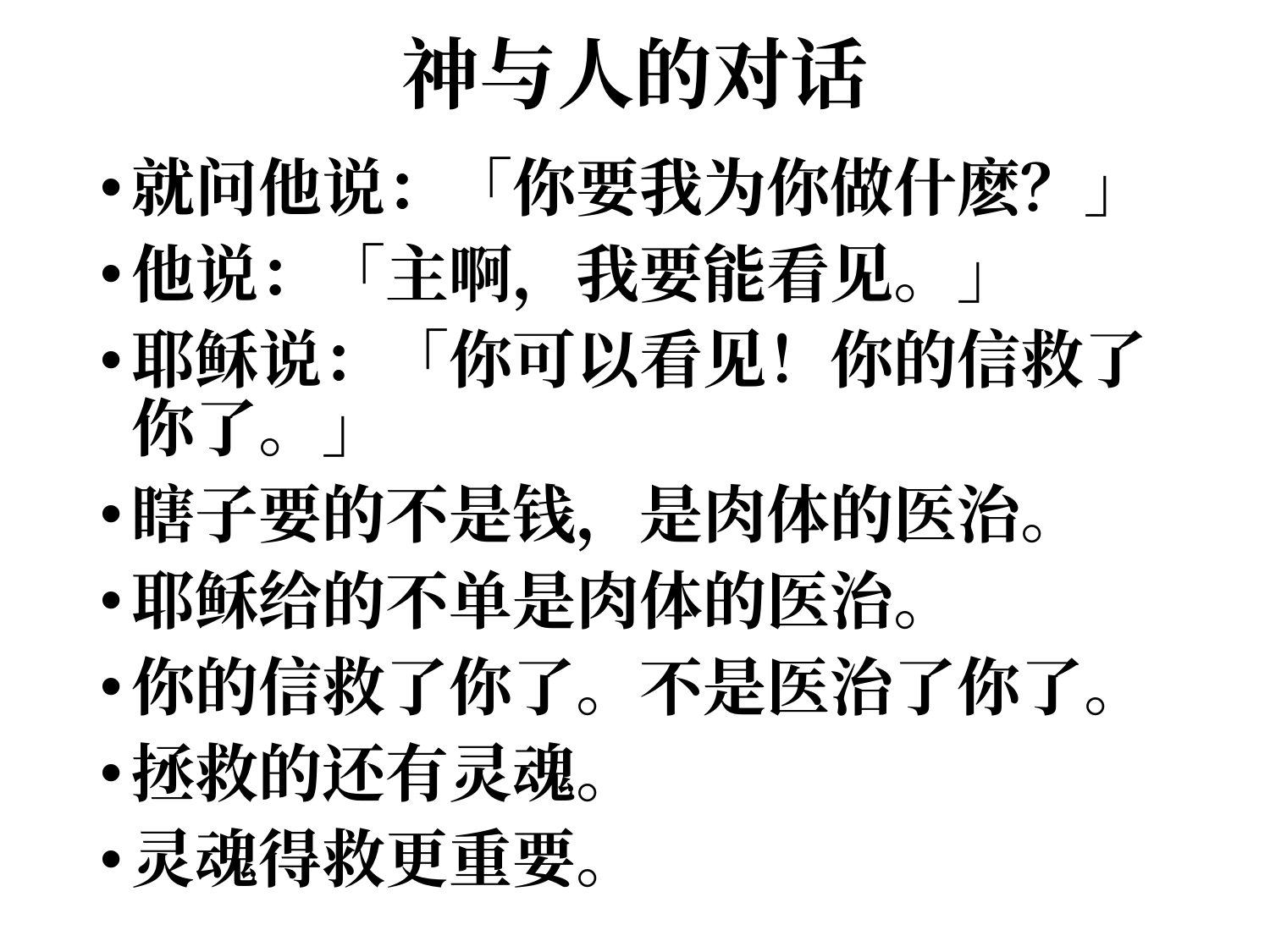

# 神与人的对话
就问他说：「你要我为你做什麽？」
他说：「主啊，我要能看见。」
耶稣说：「你可以看见！你的信救了你了。」
瞎子要的不是钱，是肉体的医治。
耶稣给的不单是肉体的医治。
你的信救了你了。不是医治了你了。
拯救的还有灵魂。
灵魂得救更重要。